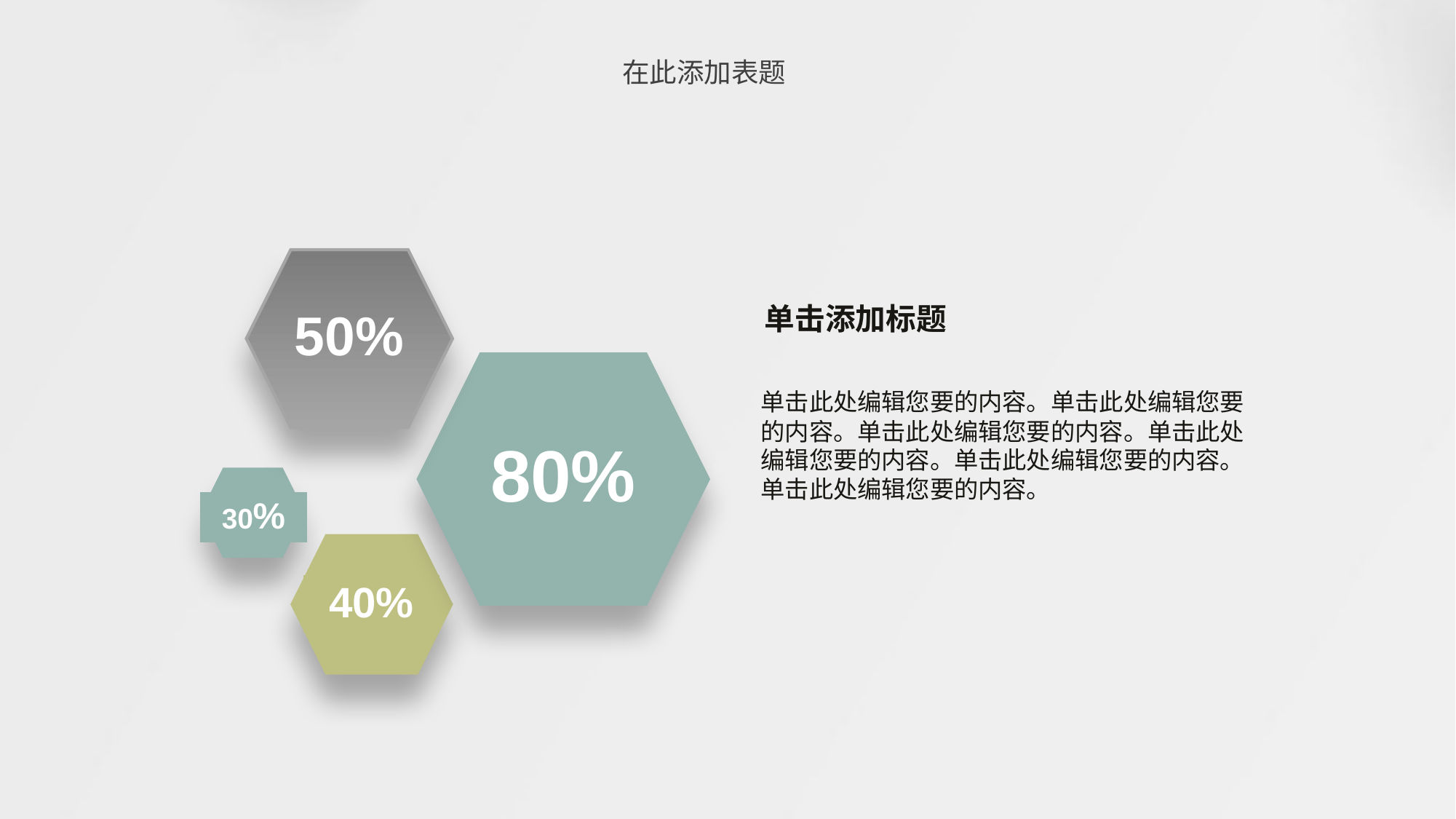

在此添加表题

50%
单击添加标题

80%
单击此处编辑您要的内容。单击此处编辑您要的内容。单击此处编辑您要的内容。单击此处编辑您要的内容。单击此处编辑您要的内容。单击此处编辑您要的内容。

30%

40%